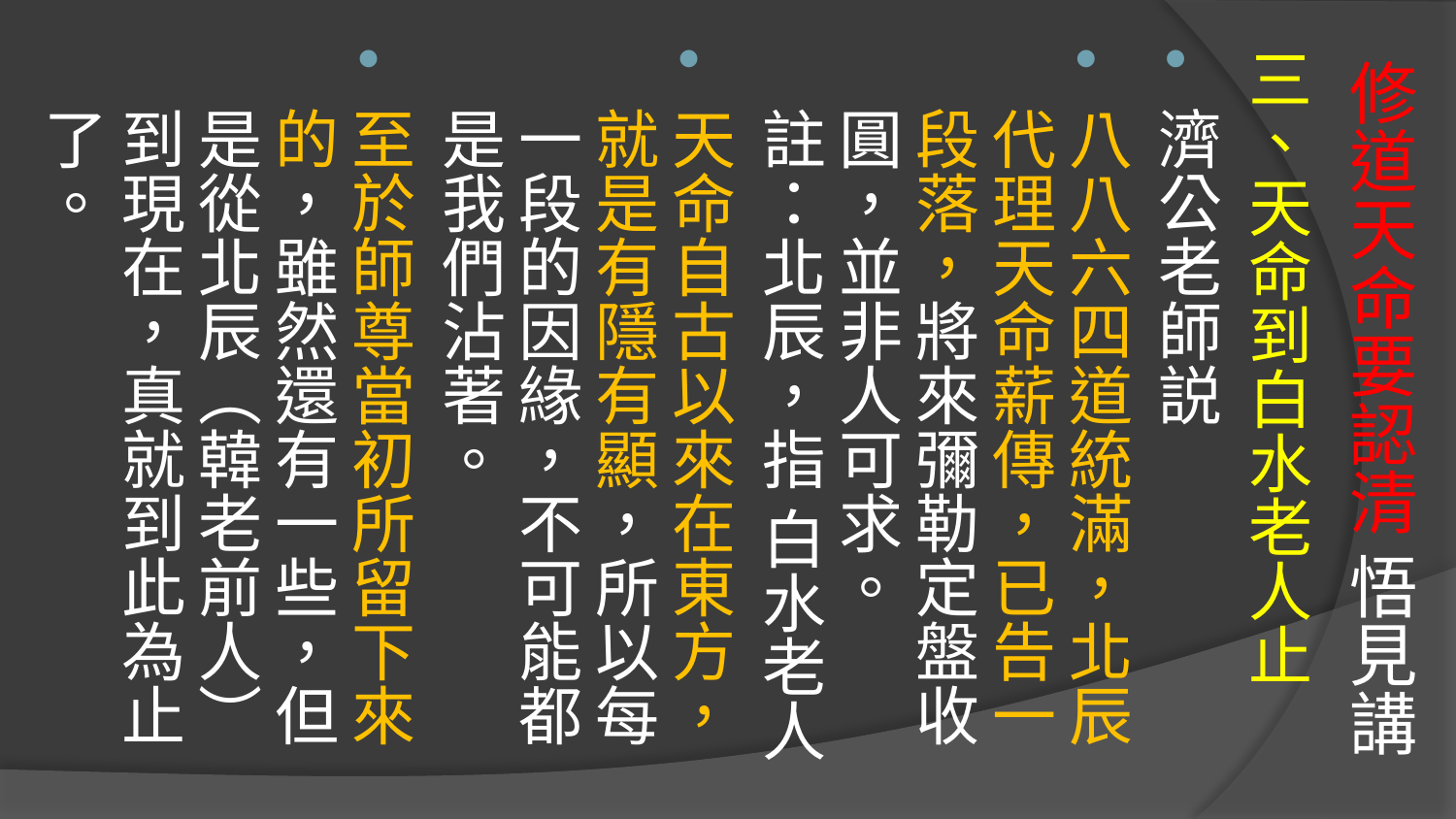

# 修道天命要認清 悟見講
三、天命到白水老人止
濟公老師説
八八六四道統滿，北辰代理天命薪傳，已告一段落，將來彌勒定盤收圓，並非人可求。
註：北辰，指 白水老人
天命自古以來在東方，就是有隱有顯，所以每一段的因緣，不可能都是我們沾著。
至於師尊當初所留下來的，雖然還有一些，但是從北辰（韓老前人）到現在，真就到此為止了。